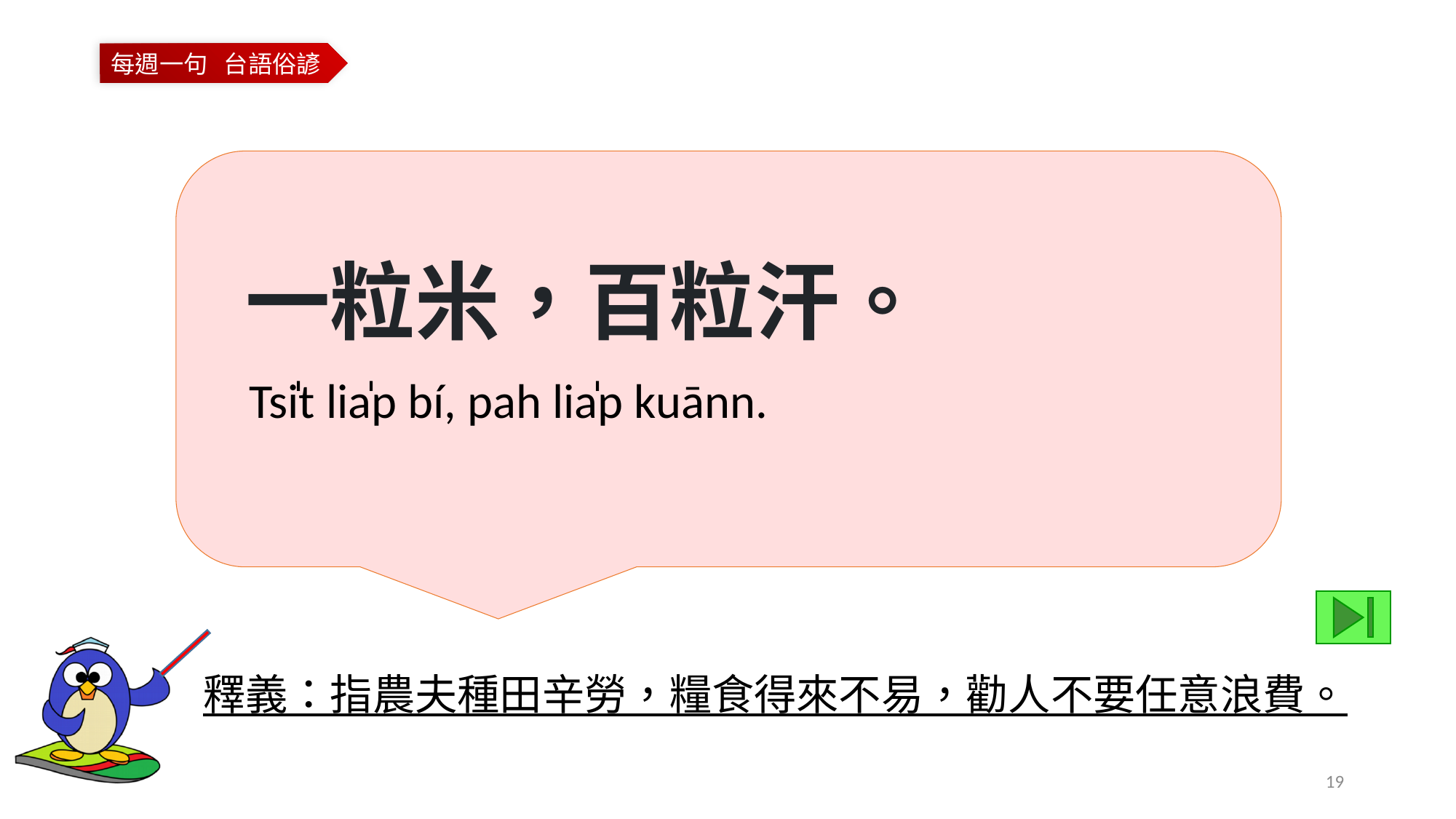

一粒米，百粒汗。
Tsi̍t lia̍p bí, pah lia̍p kuānn.

釋義：指農夫種田辛勞，糧食得來不易，勸人不要任意浪費。
19